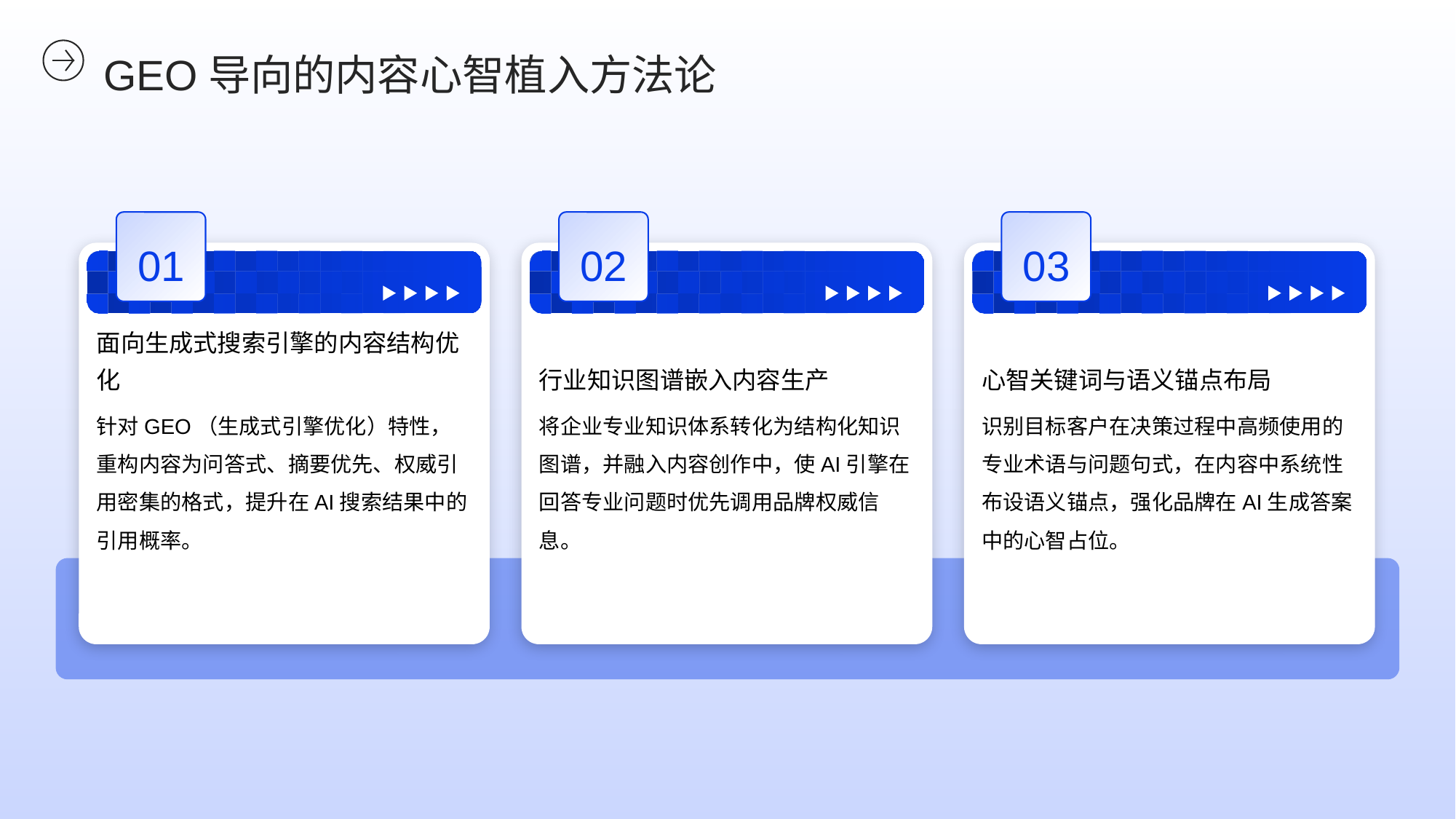

GEO导向的内容心智植入方法论

01
02
03

面向生成式搜索引擎的内容结构优化
行业知识图谱嵌入内容生产
心智关键词与语义锚点布局
针对GEO（生成式引擎优化）特性，重构内容为问答式、摘要优先、权威引用密集的格式，提升在AI搜索结果中的引用概率。
将企业专业知识体系转化为结构化知识图谱，并融入内容创作中，使AI引擎在回答专业问题时优先调用品牌权威信息。
识别目标客户在决策过程中高频使用的专业术语与问题句式，在内容中系统性布设语义锚点，强化品牌在AI生成答案中的心智占位。